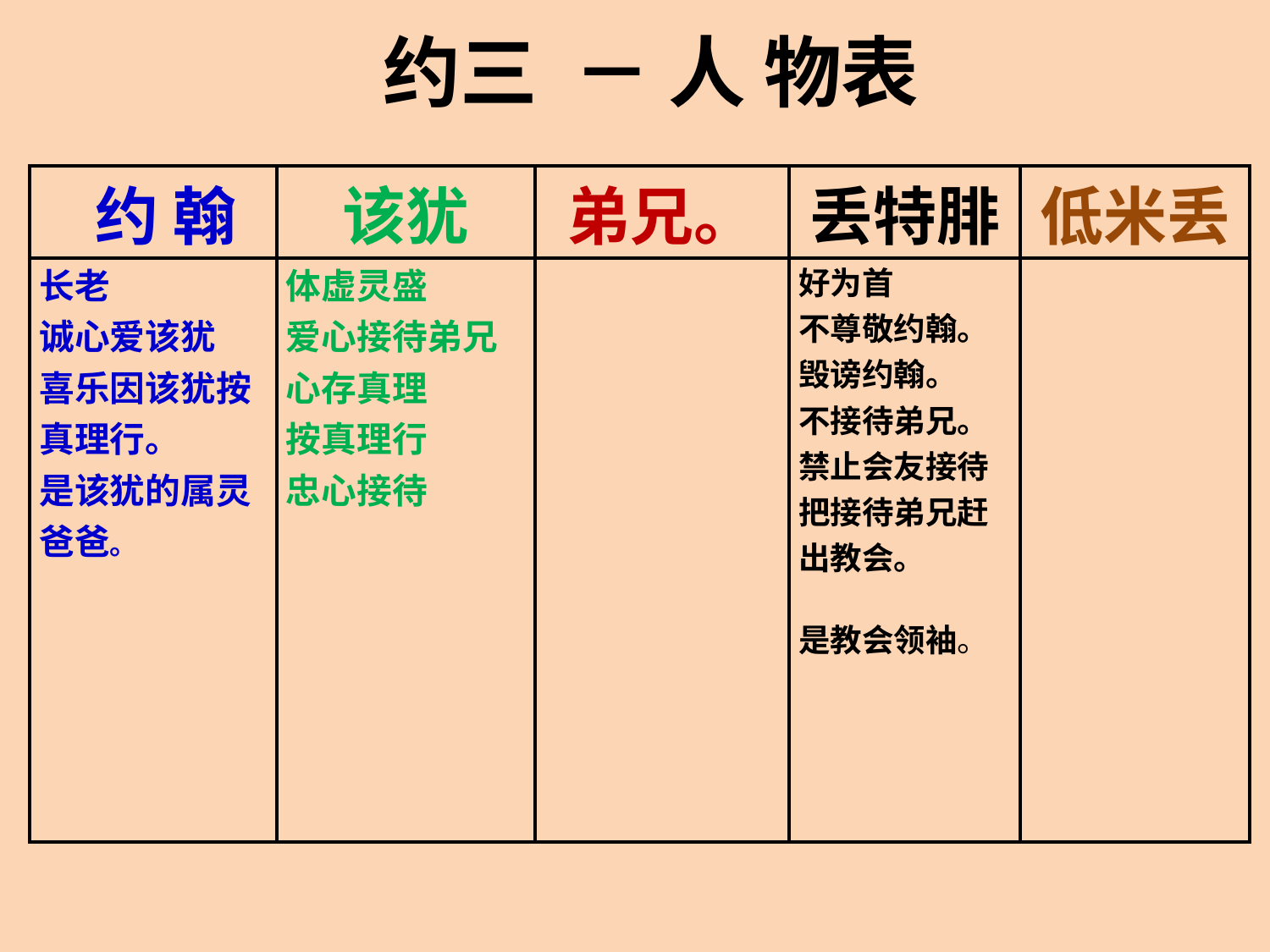

约三  － 人 物表
| 约 翰 | 该犹 | 弟兄。 | 丢特腓 | 低米丢 |
| --- | --- | --- | --- | --- |
| 长老 诚心爱该犹 喜乐因该犹按真理行。 是该犹的属灵爸爸。 | 体虚灵盛 爱心接待弟兄 心存真理 按真理行 忠心接待 |  | 好为首 不尊敬约翰。 毁谤约翰。 不接待弟兄。 禁止会友接待 把接待弟兄赶出教会。 是教会领袖。 |  |